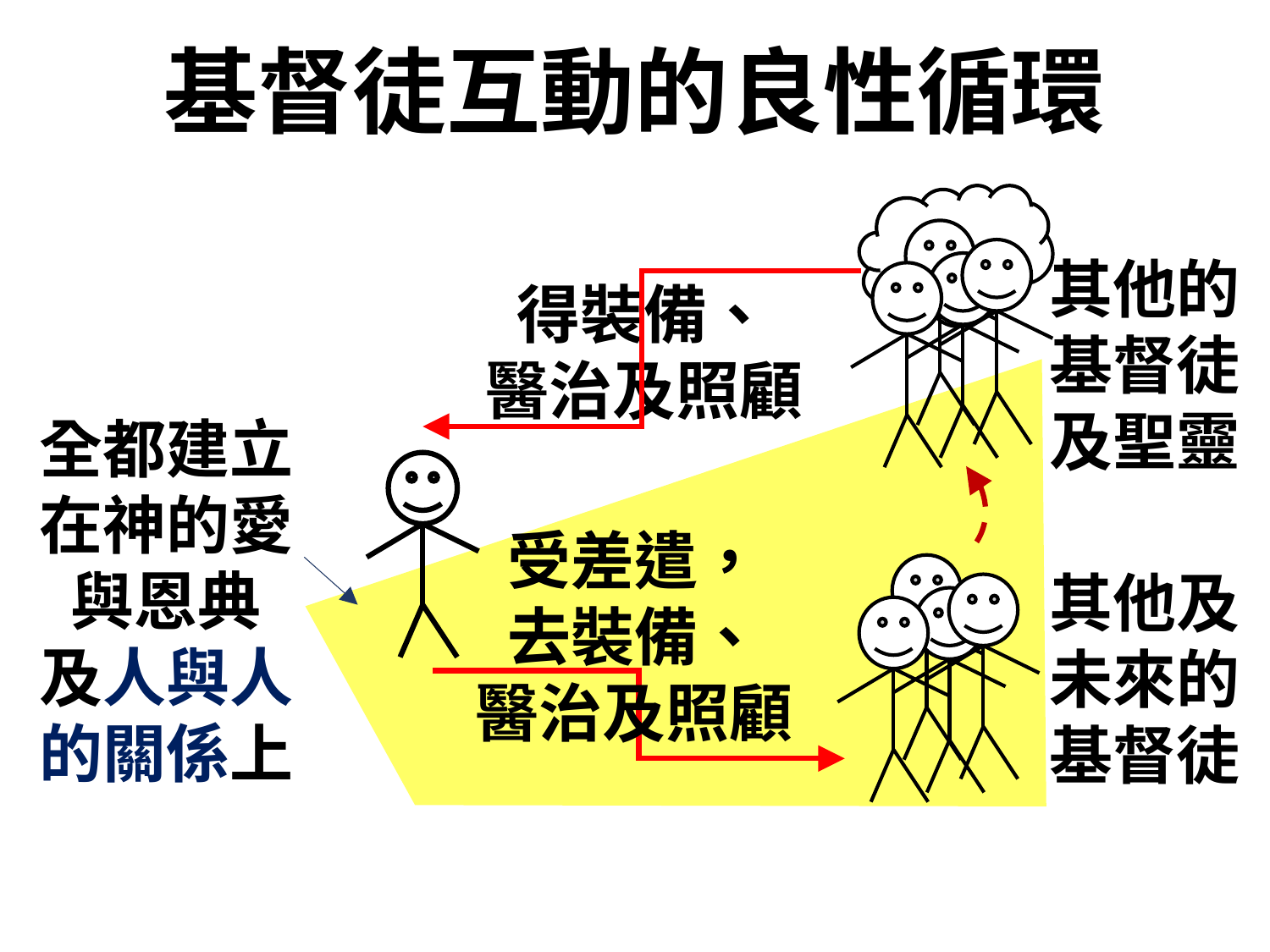

基督徒互動的良性循環

其他的
基督徒
及聖靈
得裝備、
醫治及照顧

全都建立
在神的愛
與恩典
及人與人
的關係上

受差遣，
去裝備、
醫治及照顧

其他及
未來的
基督徒